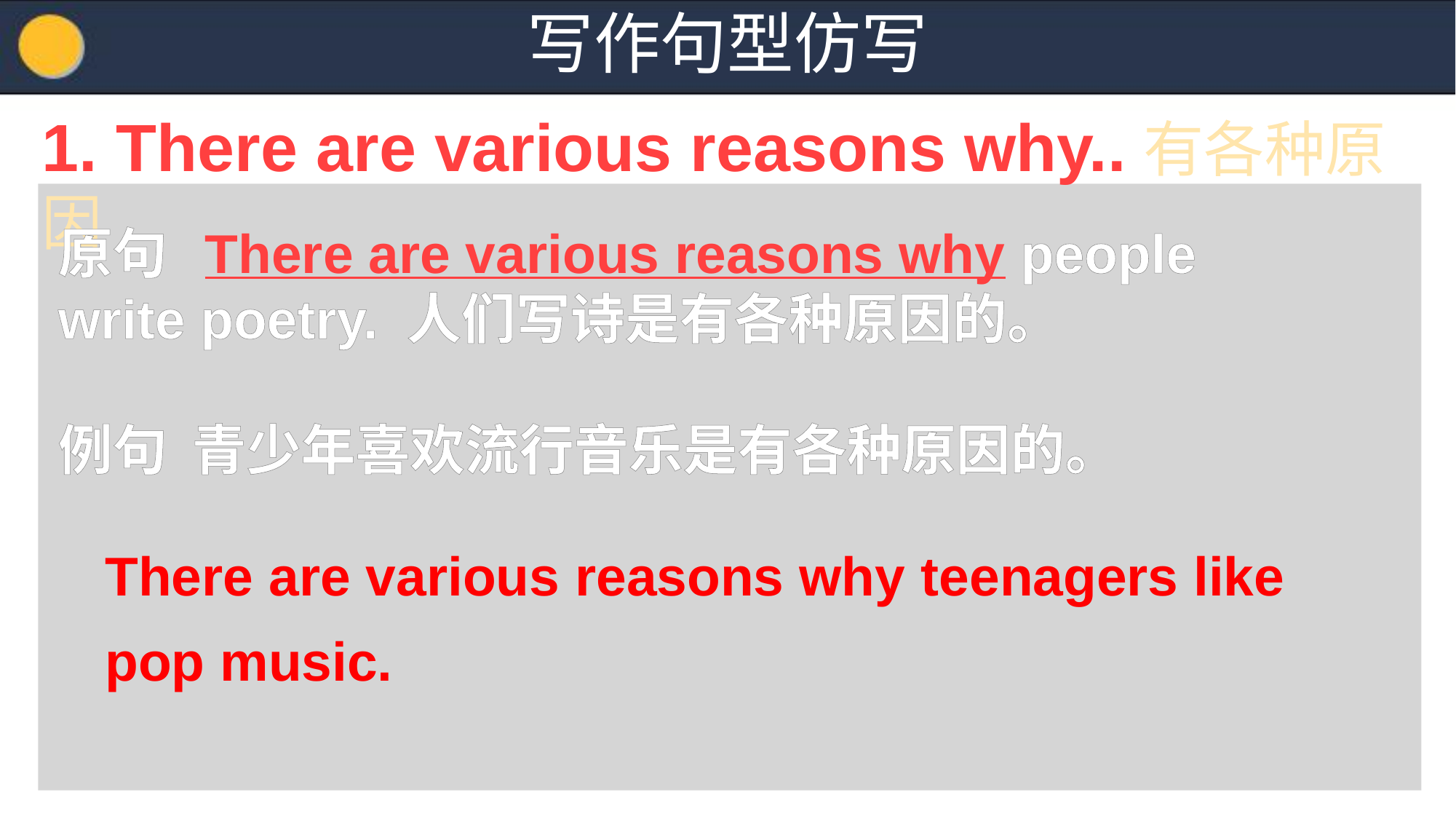

写作句型仿写
1. There are various reasons why..有各种原因

原句  There are various reasons why people write poetry. 人们写诗是有各种原因的。

例句  青少年喜欢流行音乐是有各种原因的。

There are various reasons why teenagers like pop music.